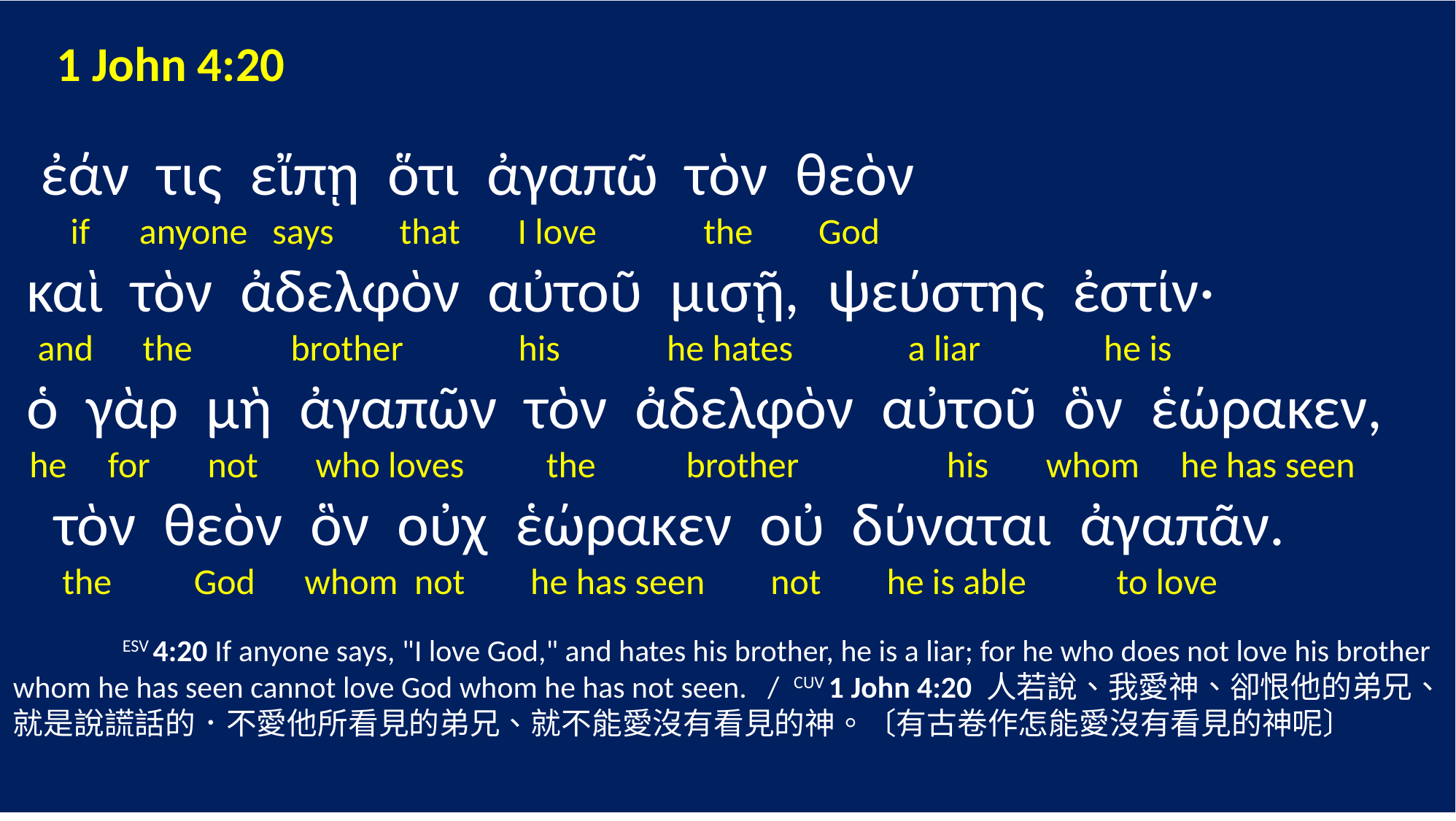

1 John 4:20

  ἐάν  τις  εἴπῃ  ὅτι  ἀγαπῶ  τὸν  θεὸν
       if      anyone   says        that       I love             the        God
 καὶ  τὸν  ἀδελφὸν  αὐτοῦ  μισῇ,  ψεύστης  ἐστίν·
   and      the            brother              his             he hates              a liar               he is
 ὁ  γὰρ  μὴ  ἀγαπῶν  τὸν  ἀδελφὸν  αὐτοῦ  ὃν  ἑώρακεν,
  he     for       not       who loves          the           brother                  his       whom     he has seen
   τὸν  θεὸν  ὃν  οὐχ  ἑώρακεν  οὐ  δύναται  ἀγαπᾶν.
      the          God      whom  not        he has seen        not        he is able           to love

	ESV 4:20 If anyone says, "I love God," and hates his brother, he is a liar; for he who does not love his brother whom he has seen cannot love God whom he has not seen.   /  CUV 1 John 4:20 人若說、我愛神、卻恨他的弟兄、就是說謊話的．不愛他所看見的弟兄、就不能愛沒有看見的神。〔有古卷作怎能愛沒有看見的神呢〕